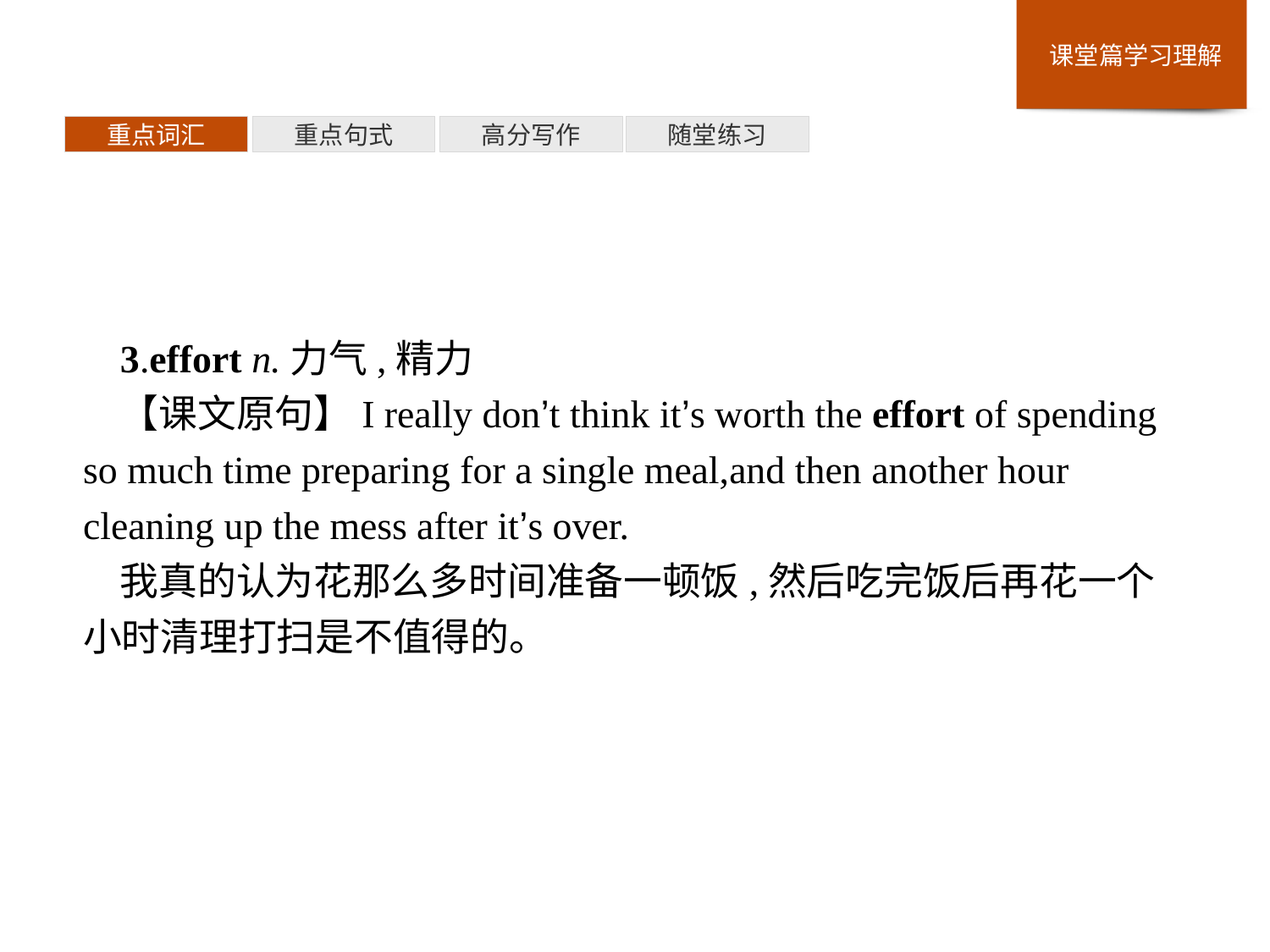

重点词汇
重点句式
高分写作
随堂练习
3.effort n.力气,精力
【课文原句】I really don’t think it’s worth the effort of spending so much time preparing for a single meal,and then another hour cleaning up the mess after it’s over.
我真的认为花那么多时间准备一顿饭,然后吃完饭后再花一个小时清理打扫是不值得的。